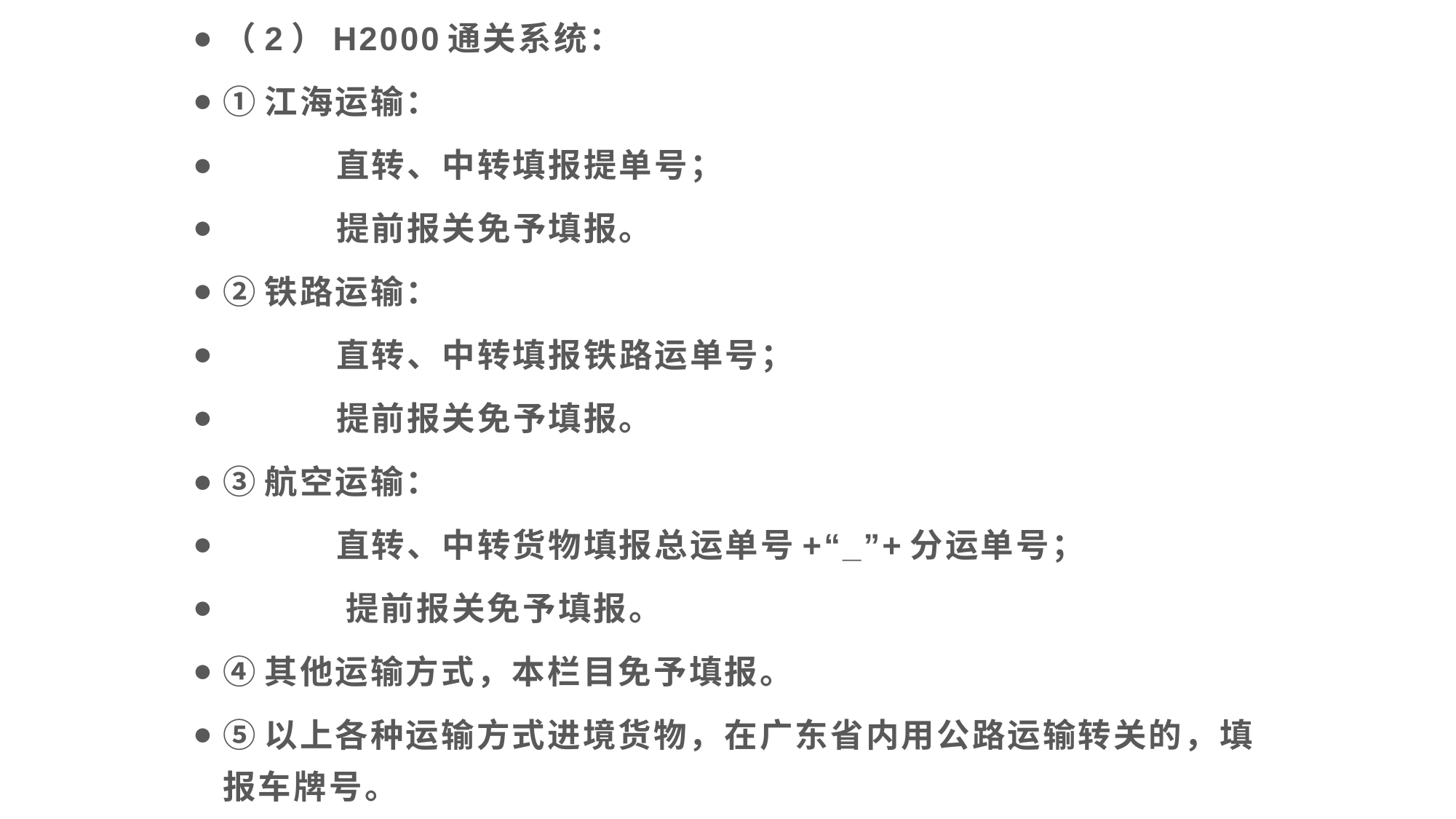

（2）H2000通关系统：
①江海运输：
           直转、中转填报提单号；
           提前报关免予填报。
②铁路运输：
           直转、中转填报铁路运单号；
           提前报关免予填报。
③航空运输：
           直转、中转货物填报总运单号+“_”+分运单号；
            提前报关免予填报。
④其他运输方式，本栏目免予填报。
⑤以上各种运输方式进境货物，在广东省内用公路运输转关的，填报车牌号。